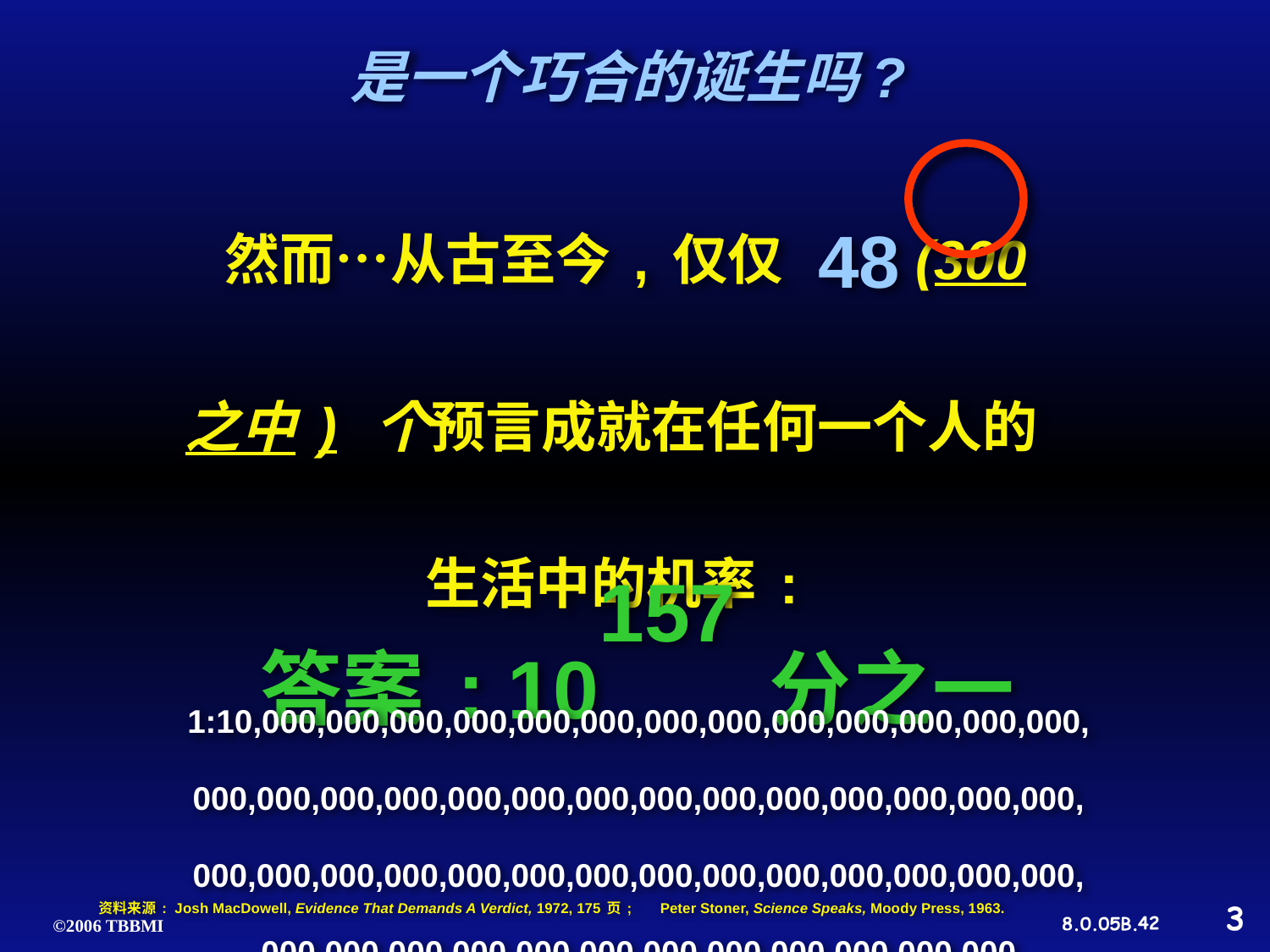

是一个巧合的诞生吗?
  然而…从古至今,仅仅 48 (300之中) 个预言成就在任何一个人的生活中的机率:

答案: 10157分之一
1:10,000,000,000,000,000,000,000,000,000,000,000,000,000, 000,000,000,000,000,000,000,000,000,000,000,000,000,000, 000,000,000,000,000,000,000,000,000,000,000,000,000,000, 000,000,000,000,000,000,000,000,000,000,000,000
资料来源:  Josh MacDowell, Evidence That Demands A Verdict, 1972, 175页;       Peter Stoner, Science Speaks, Moody Press, 1963.
3

42